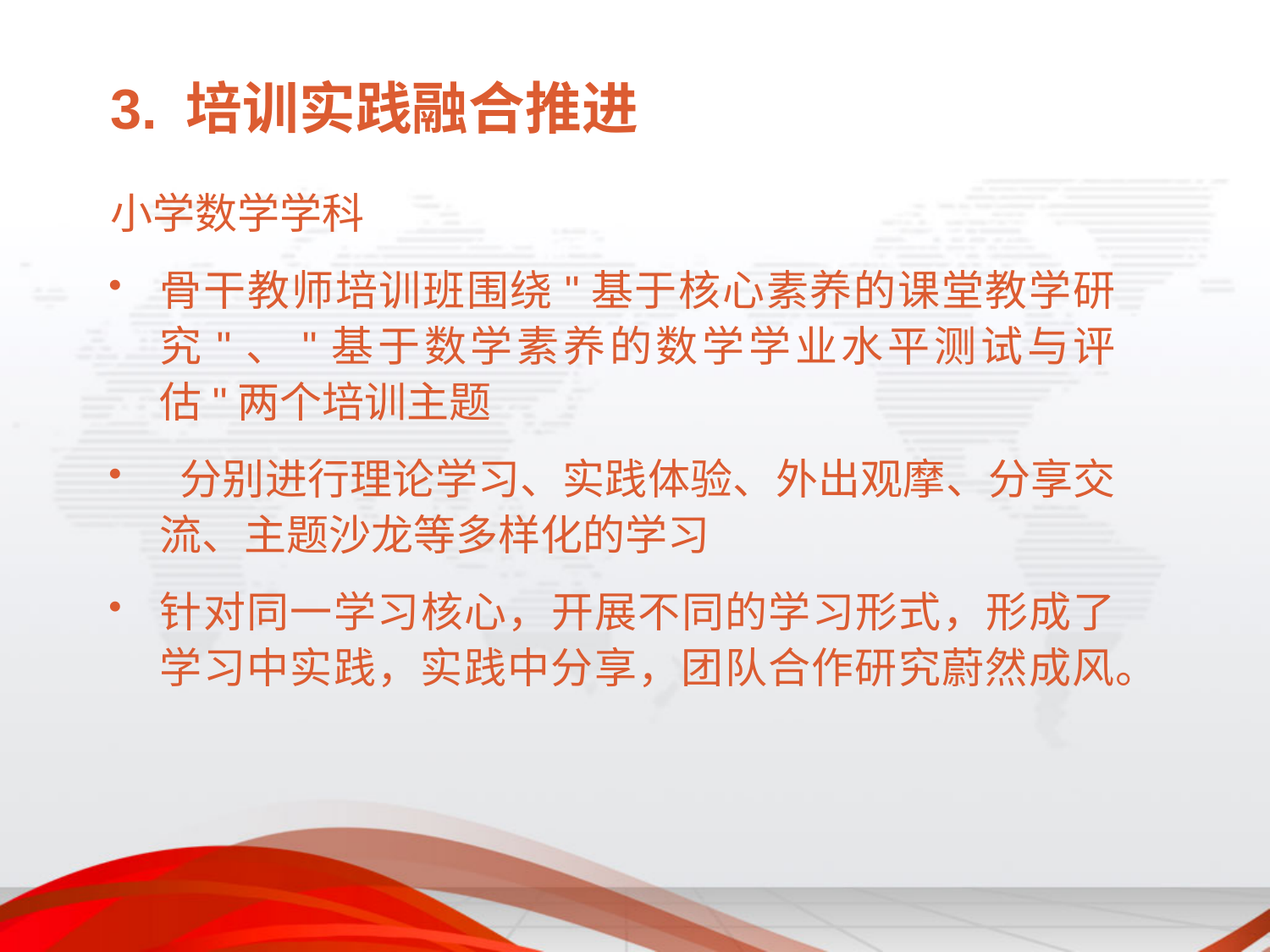

# 3. 培训实践融合推进
小学数学学科
骨干教师培训班围绕"基于核心素养的课堂教学研究"、"基于数学素养的数学学业水平测试与评估"两个培训主题
 分别进行理论学习、实践体验、外出观摩、分享交流、主题沙龙等多样化的学习
针对同一学习核心，开展不同的学习形式，形成了学习中实践，实践中分享，团队合作研究蔚然成风。